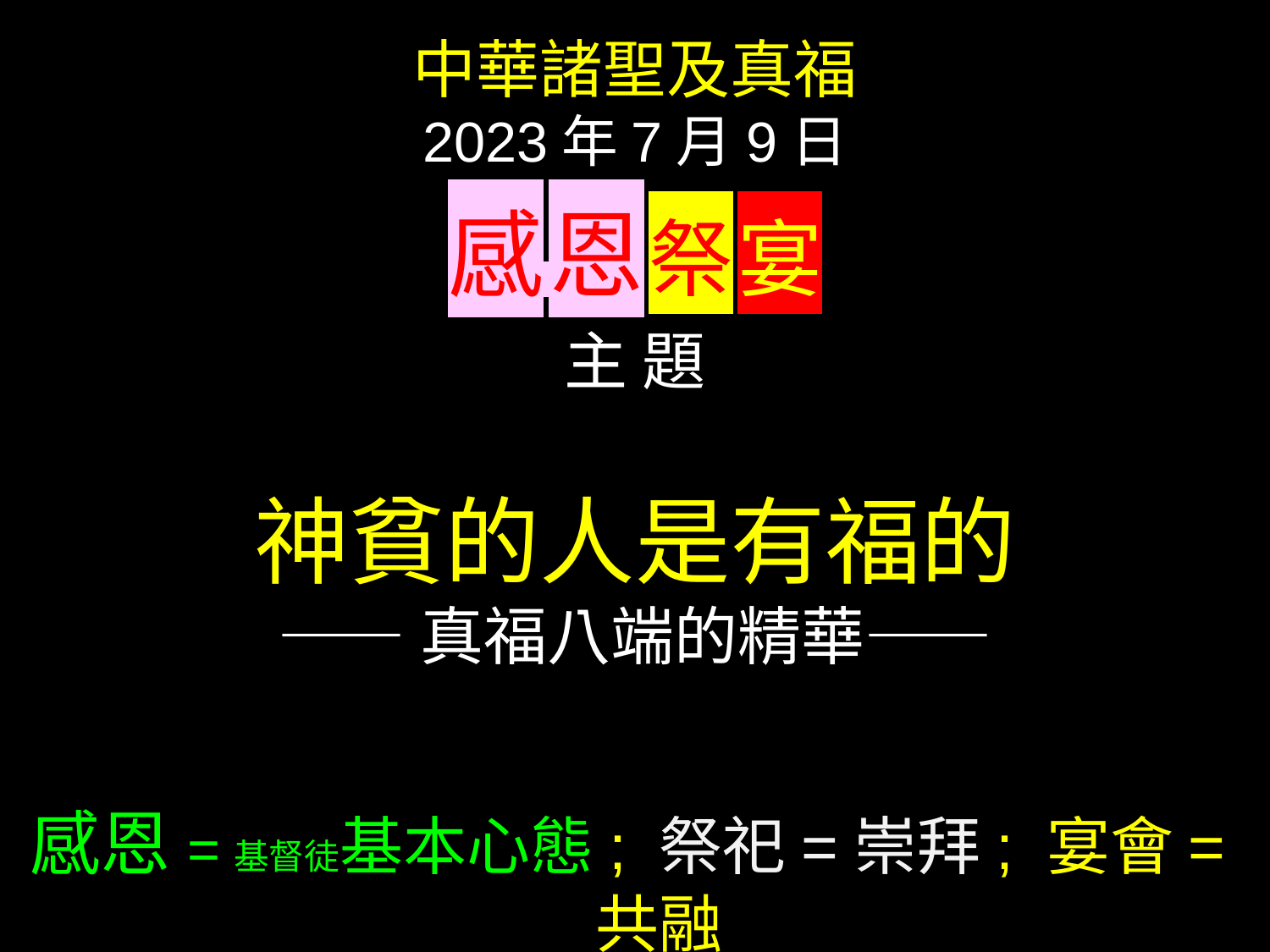

中華諸聖及真福
2023年7月9日
感 恩 祭 宴

主 題

神貧的人是有福的
——真福八端的精華——

感恩=基督徒基本心態; 祭祀=崇拜; 宴會=共融